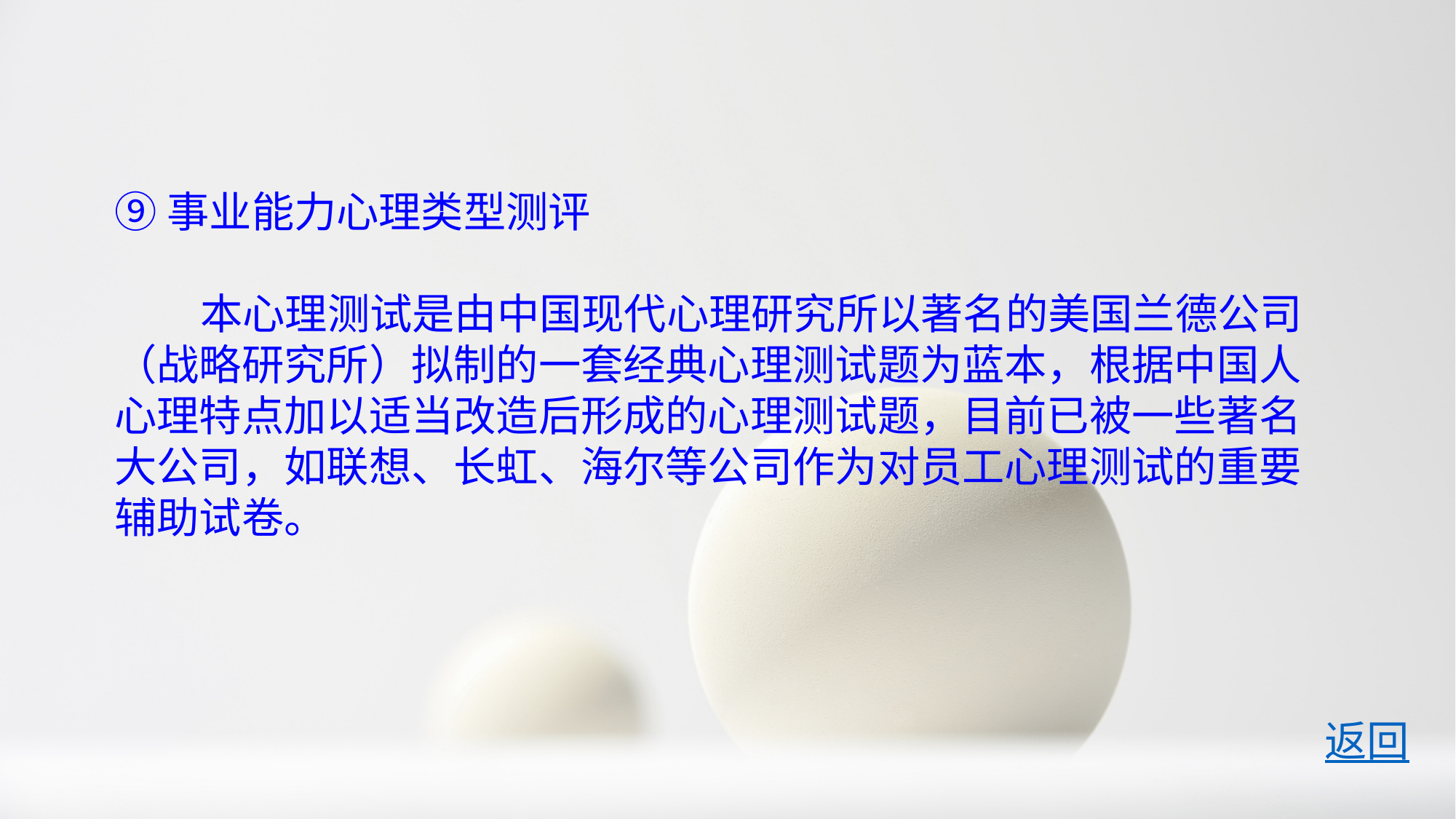

⑨事业能力心理类型测评

        本心理测试是由中国现代心理研究所以著名的美国兰德公司（战略研究所）拟制的一套经典心理测试题为蓝本，根据中国人心理特点加以适当改造后形成的心理测试题，目前已被一些著名大公司，如联想、长虹、海尔等公司作为对员工心理测试的重要辅助试卷。

返回